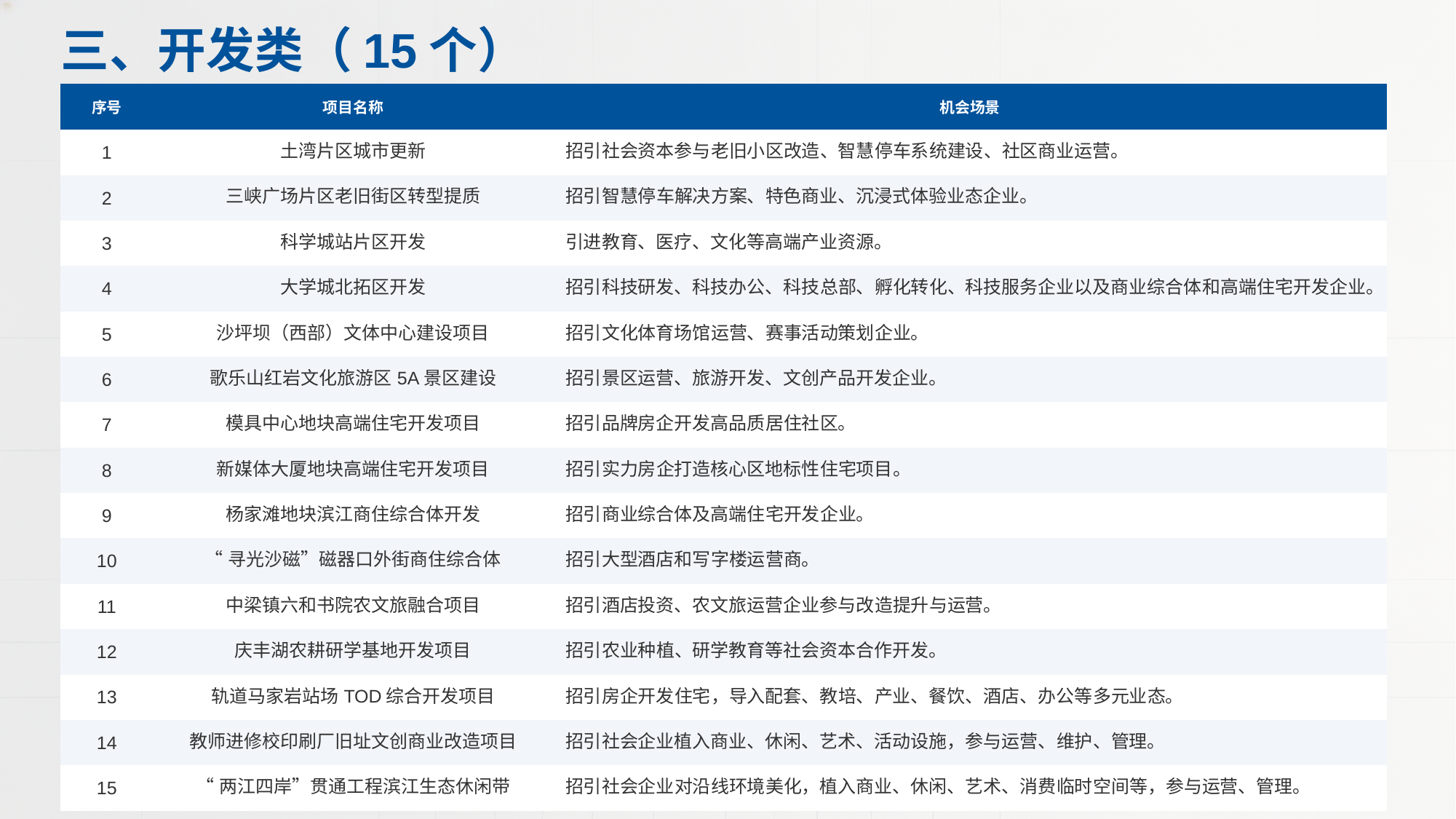

三、开发类（15个）
| 序号 | 项目名称 | 机会场景 |
| --- | --- | --- |
| 1 | 土湾片区城市更新 | 招引社会资本参与老旧小区改造、智慧停车系统建设、社区商业运营。 |
| 2 | 三峡广场片区老旧街区转型提质 | 招引智慧停车解决方案、特色商业、沉浸式体验业态企业。 |
| 3 | 科学城站片区开发 | 引进教育、医疗、文化等高端产业资源。 |
| 4 | 大学城北拓区开发 | 招引科技研发、科技办公、科技总部、孵化转化、科技服务企业以及商业综合体和高端住宅开发企业。 |
| 5 | 沙坪坝（西部）文体中心建设项目 | 招引文化体育场馆运营、赛事活动策划企业。 |
| 6 | 歌乐山红岩文化旅游区5A景区建设 | 招引景区运营、旅游开发、文创产品开发企业。 |
| 7 | 模具中心地块高端住宅开发项目 | 招引品牌房企开发高品质居住社区。 |
| 8 | 新媒体大厦地块高端住宅开发项目 | 招引实力房企打造核心区地标性住宅项目。 |
| 9 | 杨家滩地块滨江商住综合体开发 | 招引商业综合体及高端住宅开发企业。 |
| 10 | “寻光沙磁”磁器口外街商住综合体 | 招引大型酒店和写字楼运营商。 |
| 11 | 中梁镇六和书院农文旅融合项目 | 招引酒店投资、农文旅运营企业参与改造提升与运营。 |
| 12 | 庆丰湖农耕研学基地开发项目 | 招引农业种植、研学教育等社会资本合作开发。 |
| 13 | 轨道马家岩站场TOD综合开发项目 | 招引房企开发住宅，导入配套、教培、产业、餐饮、酒店、办公等多元业态。 |
| 14 | 教师进修校印刷厂旧址文创商业改造项目 | 招引社会企业植入商业、休闲、艺术、活动设施，参与运营、维护、管理。 |
| 15 | “两江四岸”贯通工程滨江生态休闲带 | 招引社会企业对沿线环境美化，植入商业、休闲、艺术、消费临时空间等，参与运营、管理。 |